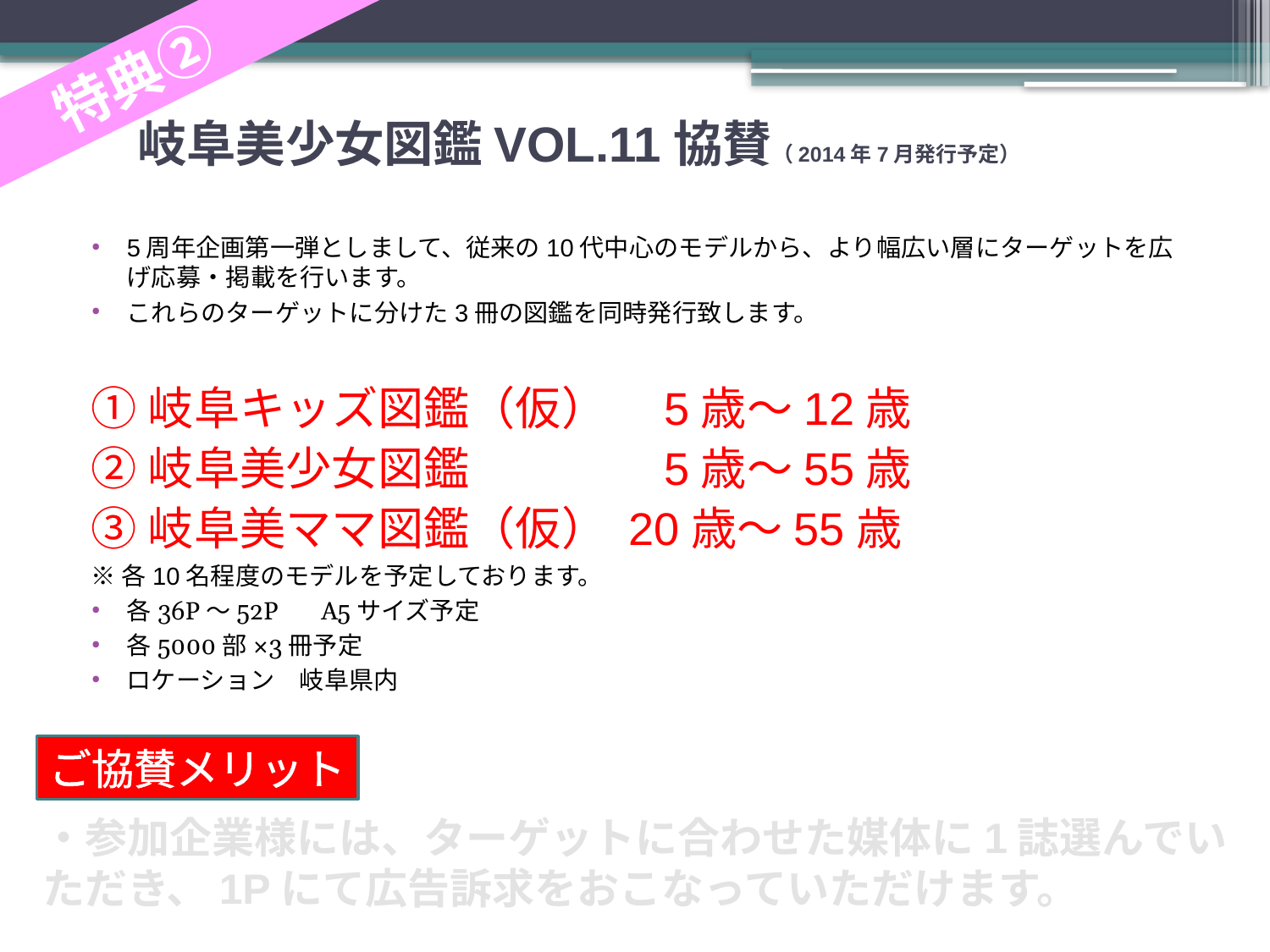

特典②
岐阜美少女図鑑VOL.11協賛（2014年7月発行予定）
5周年企画第一弾としまして、従来の10代中心のモデルから、より幅広い層にターゲットを広げ応募・掲載を行います。
これらのターゲットに分けた3冊の図鑑を同時発行致します。

①岐阜キッズ図鑑（仮）　5歳～12歳
②岐阜美少女図鑑　　　　5歳～55歳
③岐阜美ママ図鑑（仮） 20歳～55歳
※各10名程度のモデルを予定しております。
各36P～52P 　A5サイズ予定
各5000部×3冊予定
ロケーション　岐阜県内

ご協賛メリット
・参加企業様には、ターゲットに合わせた媒体に1誌選んでいただき、1Pにて広告訴求をおこなっていただけます。